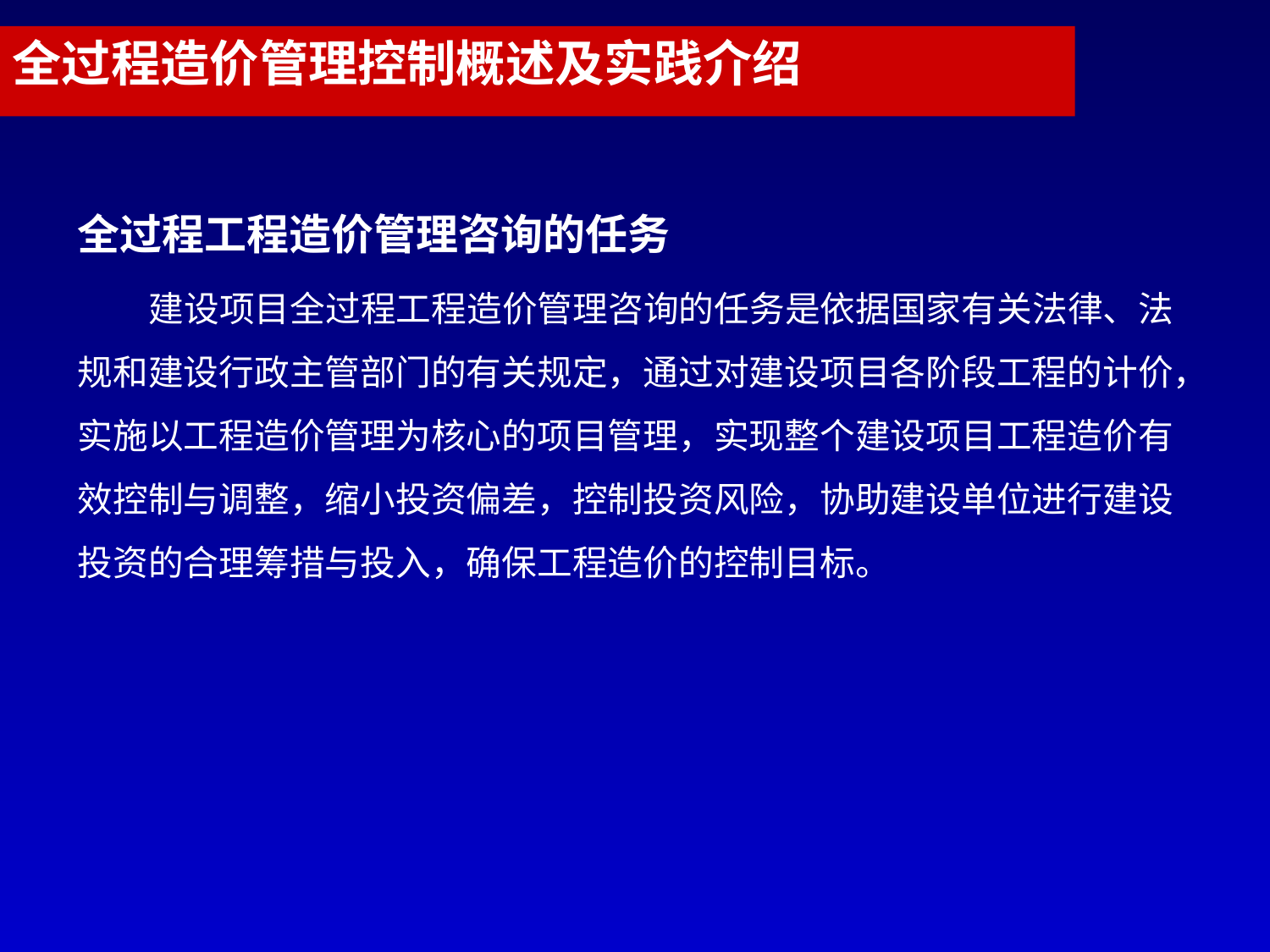

全过程造价管理控制概述及实践介绍
全过程工程造价管理咨询的任务
        建设项目全过程工程造价管理咨询的任务是依据国家有关法律、法规和建设行政主管部门的有关规定，通过对建设项目各阶段工程的计价，实施以工程造价管理为核心的项目管理，实现整个建设项目工程造价有效控制与调整，缩小投资偏差，控制投资风险，协助建设单位进行建设投资的合理筹措与投入，确保工程造价的控制目标。
15